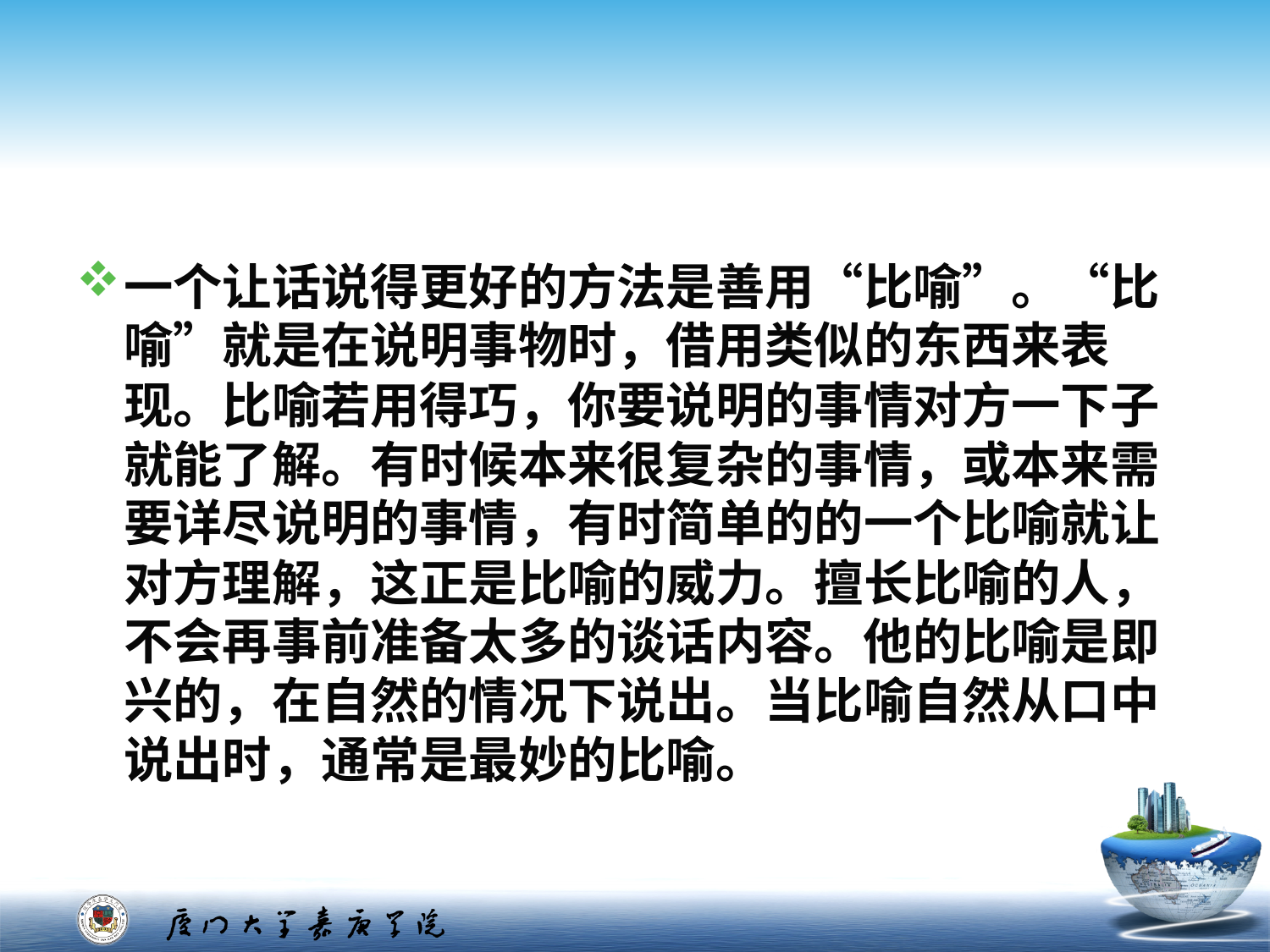

#

一个让话说得更好的方法是善用“比喻”。“比喻”就是在说明事物时，借用类似的东西来表现。比喻若用得巧，你要说明的事情对方一下子就能了解。有时候本来很复杂的事情，或本来需要详尽说明的事情，有时简单的的一个比喻就让对方理解，这正是比喻的威力。擅长比喻的人，不会再事前准备太多的谈话内容。他的比喻是即兴的，在自然的情况下说出。当比喻自然从口中说出时，通常是最妙的比喻。